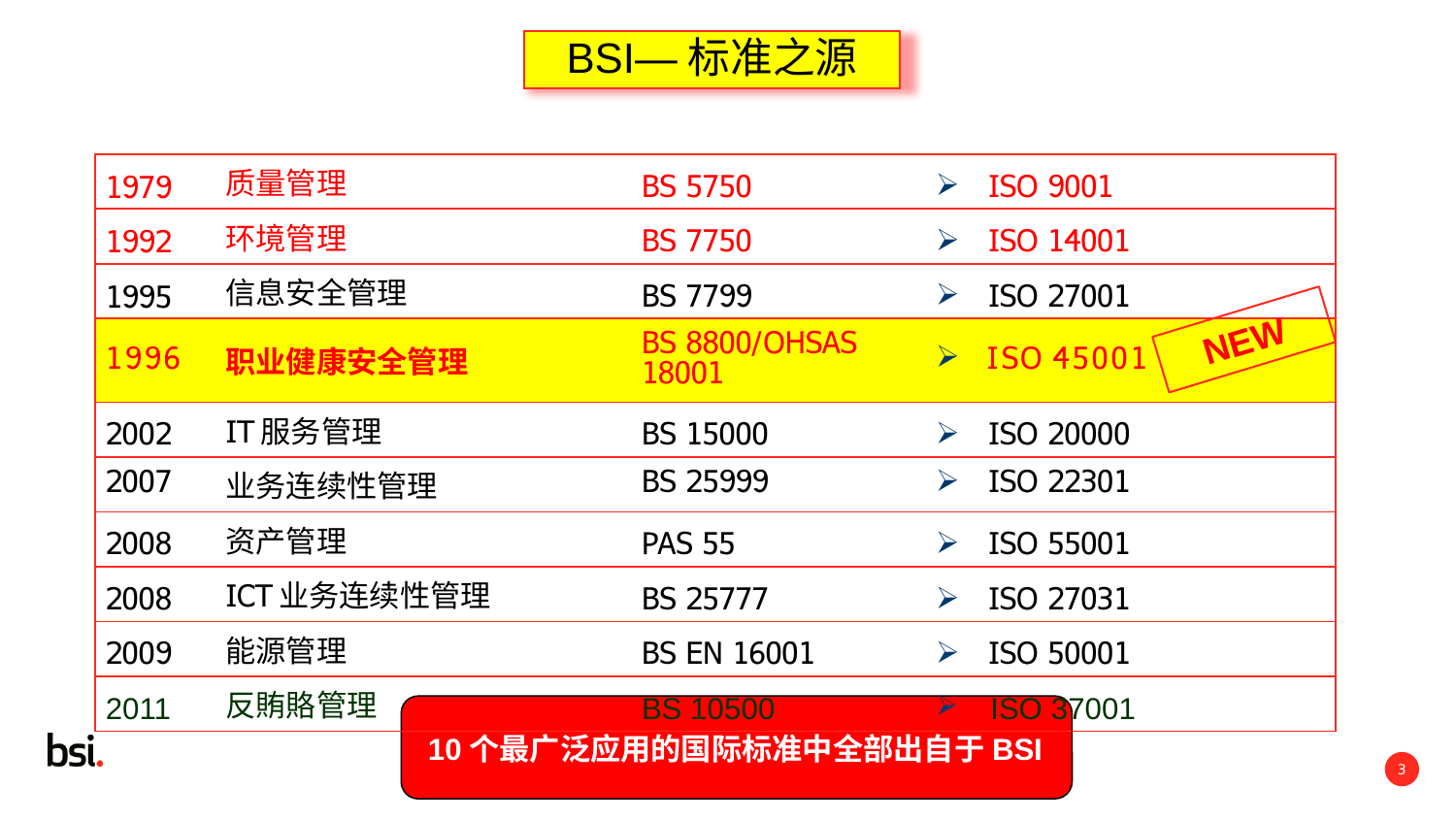

BSI—标准之源
| 1979 | 质量管理 | BS 5750 | ISO 9001 |
| --- | --- | --- | --- |
| 1992 | 环境管理 | BS 7750 | ISO 14001 |
| 1995 | 信息安全管理 | BS 7799 | ISO 27001 |
| 1996 | 职业健康安全管理 | BS 8800/OHSAS 18001 | ISO 45001 |
| 2002 | IT服务管理 | BS 15000 | ISO 20000 |
| 2007 | 业务连续性管理 | BS 25999 | ISO 22301 |
| 2008 | 资产管理 | PAS 55 | ISO 55001 |
| 2008 | ICT业务连续性管理 | BS 25777 | ISO 27031 |
| 2009 | 能源管理 | BS EN 16001 | ISO 50001 |
| 2011 | 反賄賂管理 | BS 10500 | ISO 37001 |
NEW

10个最广泛应用的国际标准中全部出自于BSI